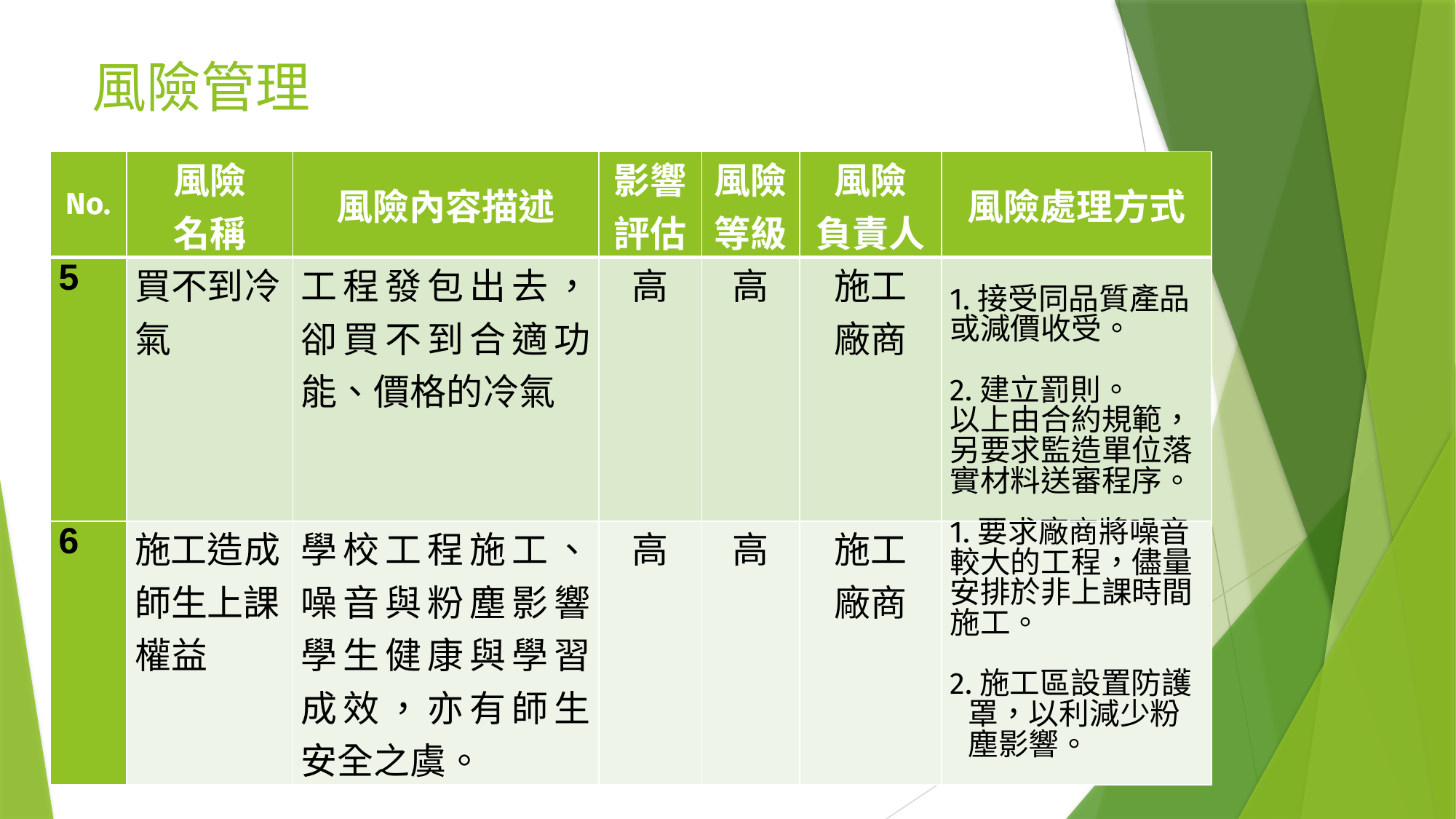

# 風險管理
| No. | 風險 名稱 | 風險內容描述 | 影響評估 | 風險等級 | 風險 負責人 | 風險處理方式 |
| --- | --- | --- | --- | --- | --- | --- |
| 5 | 買不到冷氣 | 工程發包出去，卻買不到合適功能、價格的冷氣 | 高 | 高 | 施工 廠商 | 1.接受同品質產品或減價收受。 2.建立罰則。 以上由合約規範，另要求監造單位落實材料送審程序。 |
| 6 | 施工造成師生上課權益 | 學校工程施工、噪音與粉塵影響學生健康與學習成效，亦有師生安全之虞。 | 高 | 高 | 施工 廠商 | 1.要求廠商將噪音較大的工程，儘量安排於非上課時間施工。 2.施工區設置防護罩，以利減少粉塵影響。 |